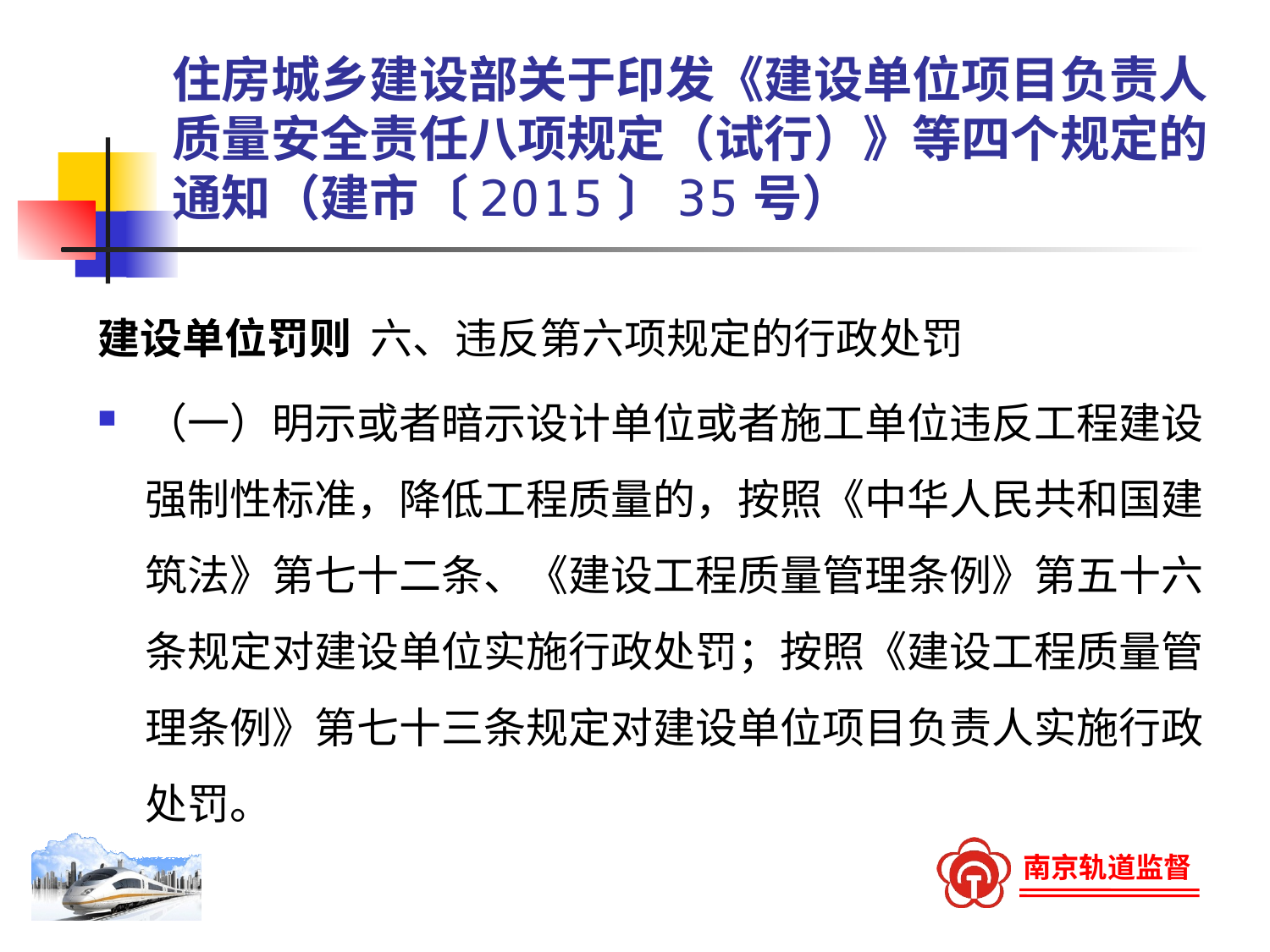

# 住房城乡建设部关于印发《建设单位项目负责人质量安全责任八项规定（试行）》等四个规定的通知（建市〔2015〕35号）
建设单位罚则  六、违反第六项规定的行政处罚
（一）明示或者暗示设计单位或者施工单位违反工程建设强制性标准，降低工程质量的，按照《中华人民共和国建筑法》第七十二条、《建设工程质量管理条例》第五十六条规定对建设单位实施行政处罚；按照《建设工程质量管理条例》第七十三条规定对建设单位项目负责人实施行政处罚。